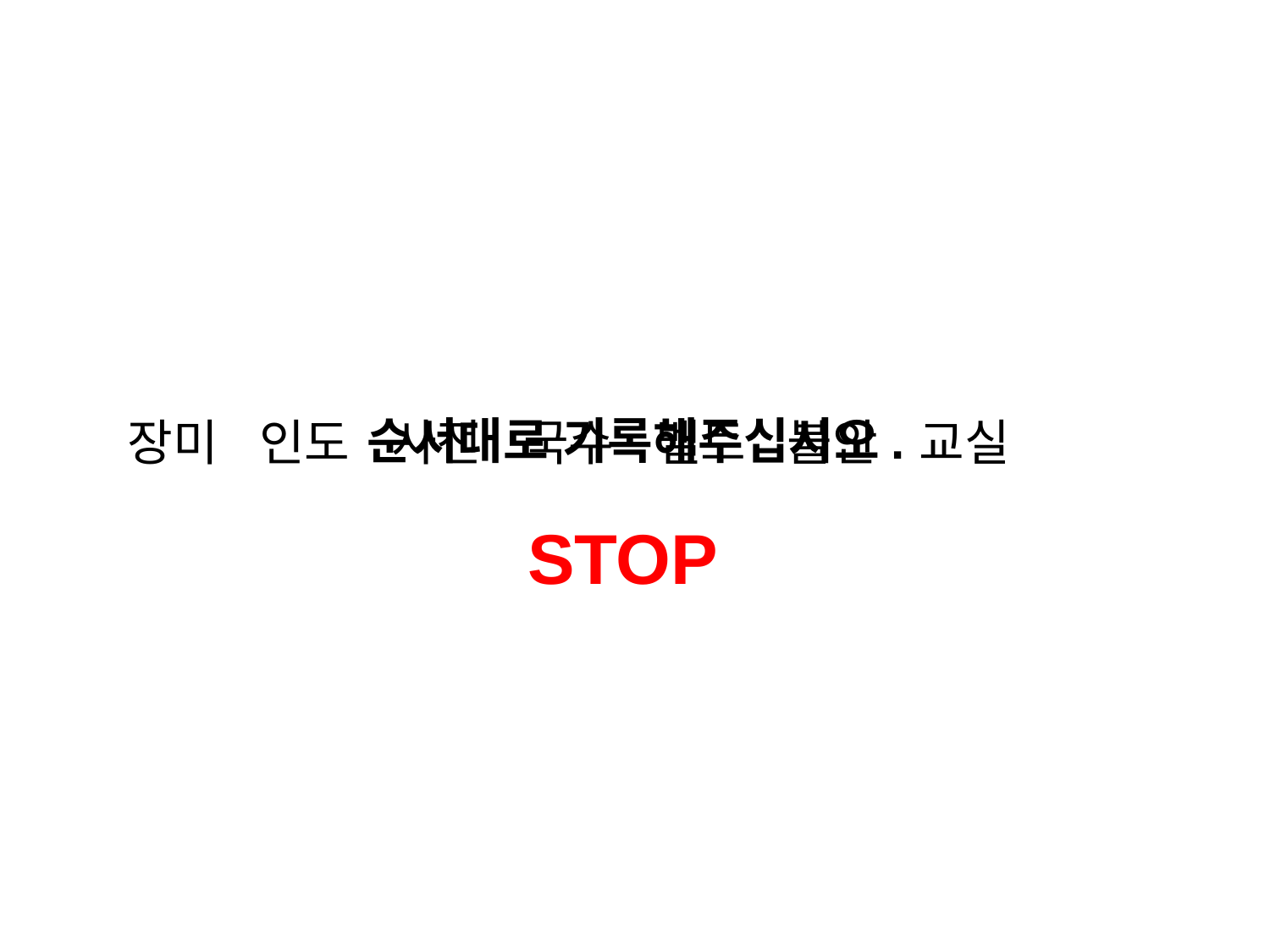

순서대로 기록해주십시오.
장미   인도   사전   국수   벨트   불안   교실
STOP